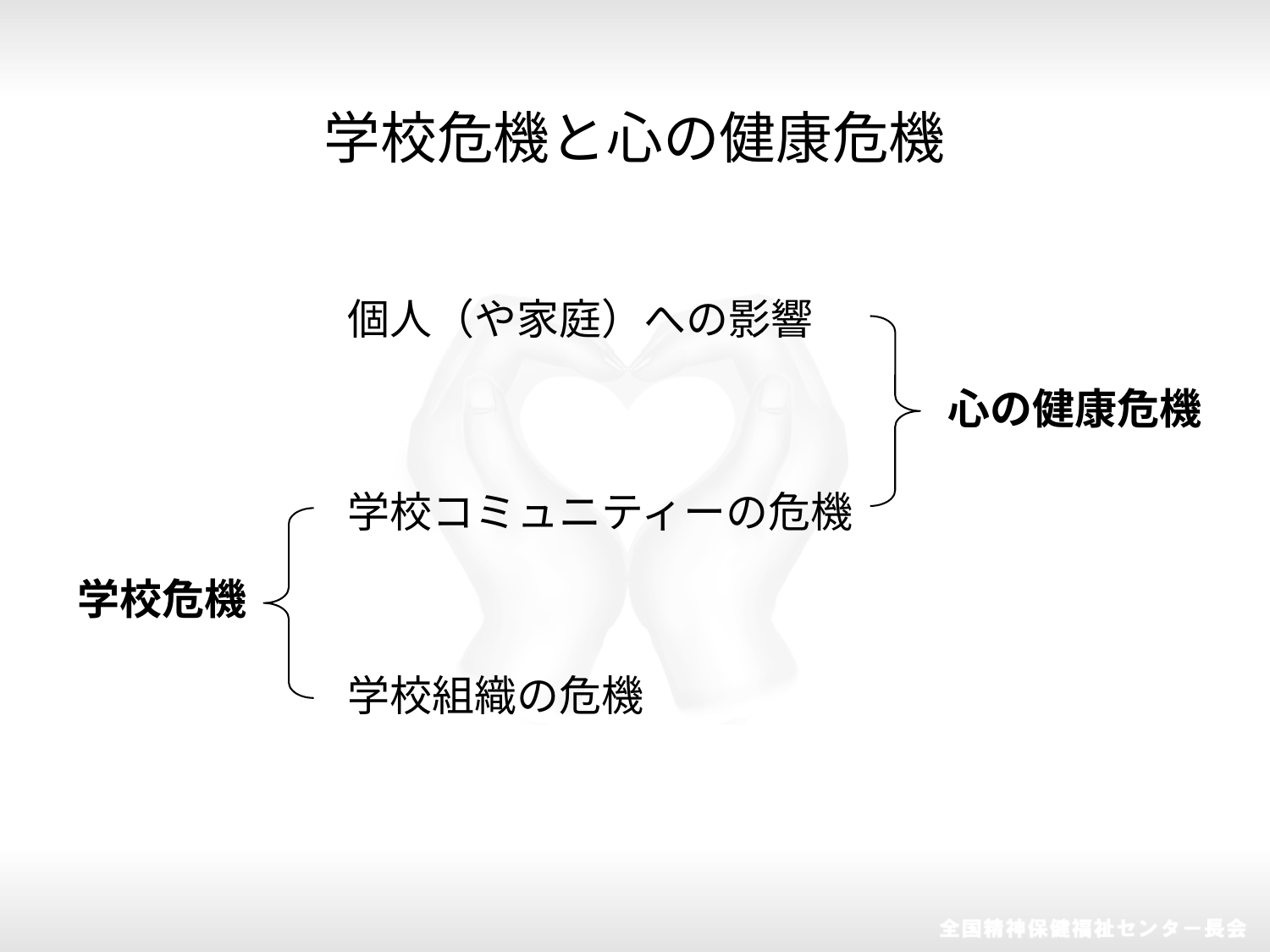

学校危機と心の健康危機
個人（や家庭）への影響

心の健康危機
学校コミュニティーの危機

学校危機
学校組織の危機